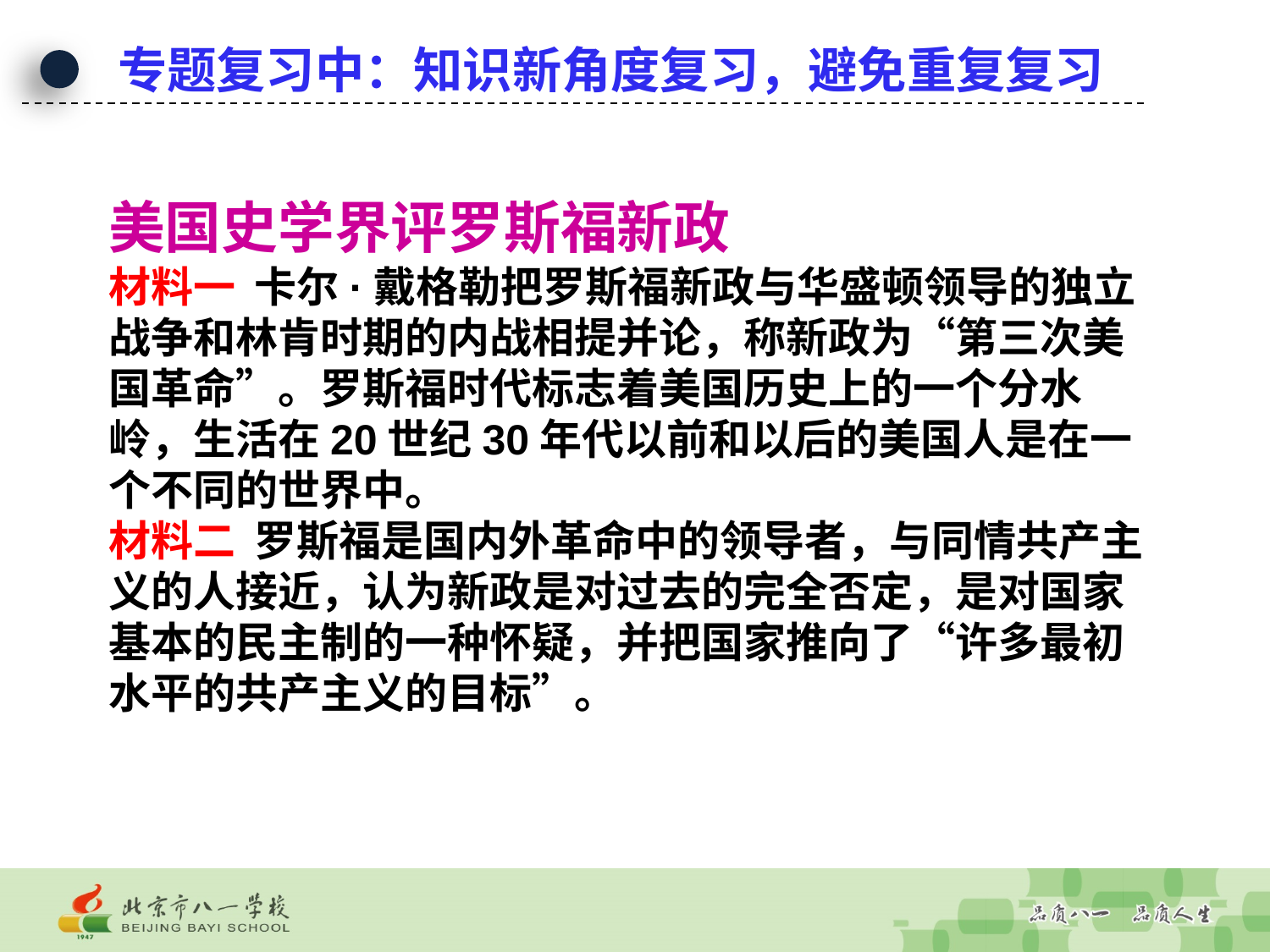

专题复习中：知识新角度复习，避免重复复习

美国史学界评罗斯福新政
材料一  卡尔·戴格勒把罗斯福新政与华盛顿领导的独立战争和林肯时期的内战相提并论，称新政为“第三次美国革命”。罗斯福时代标志着美国历史上的一个分水岭，生活在20世纪30年代以前和以后的美国人是在一个不同的世界中。
材料二  罗斯福是国内外革命中的领导者，与同情共产主义的人接近，认为新政是对过去的完全否定，是对国家基本的民主制的一种怀疑，并把国家推向了“许多最初水平的共产主义的目标”。